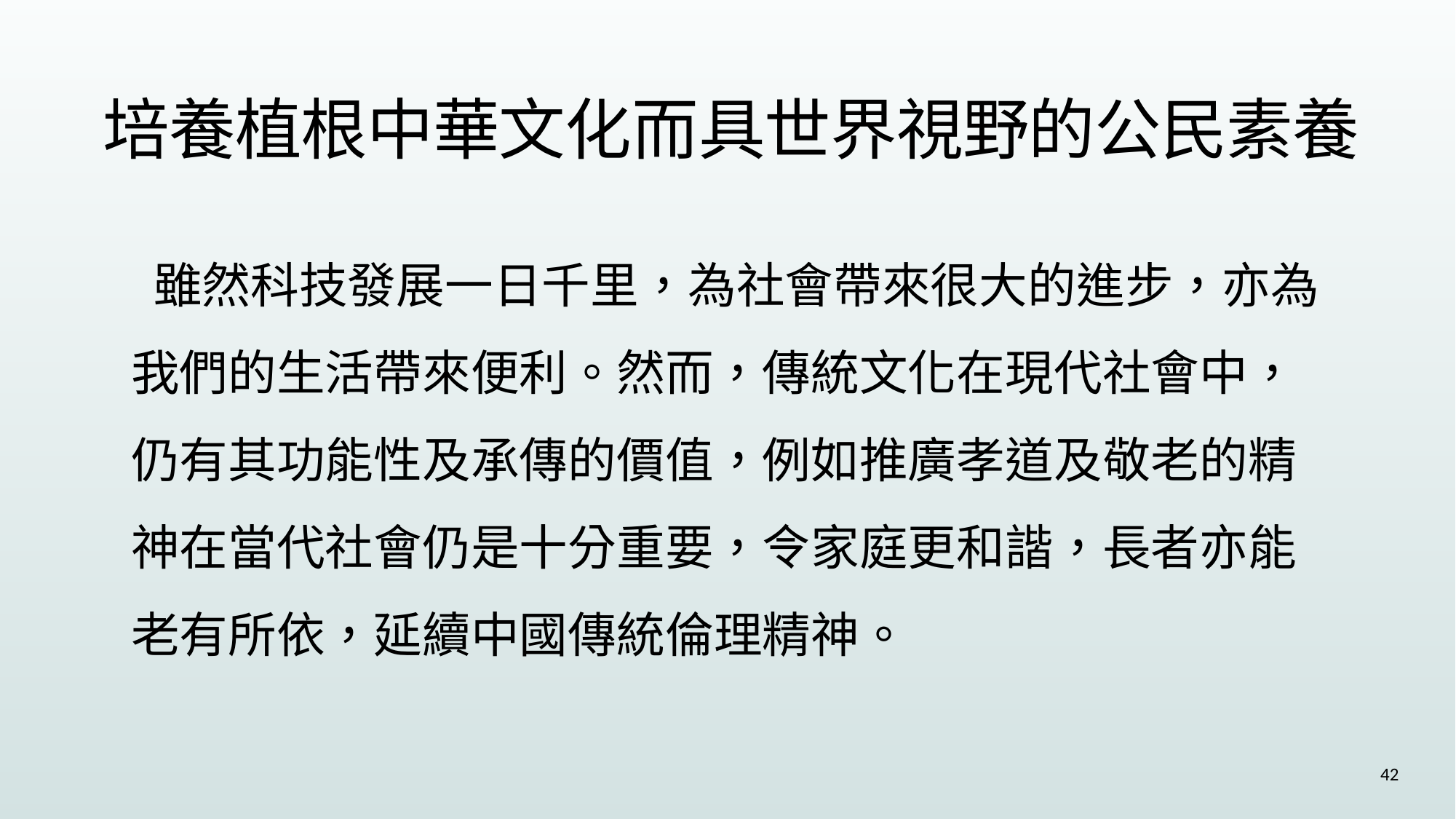

# 培養植根中華文化而具世界視野的公民素養
 雖然科技發展一日千里，為社會帶來很大的進步，亦為我們的生活帶來便利。然而，傳統文化在現代社會中，仍有其功能性及承傳的價值，例如推廣孝道及敬老的精神在當代社會仍是十分重要，令家庭更和諧，長者亦能老有所依，延續中國傳統倫理精神。
42